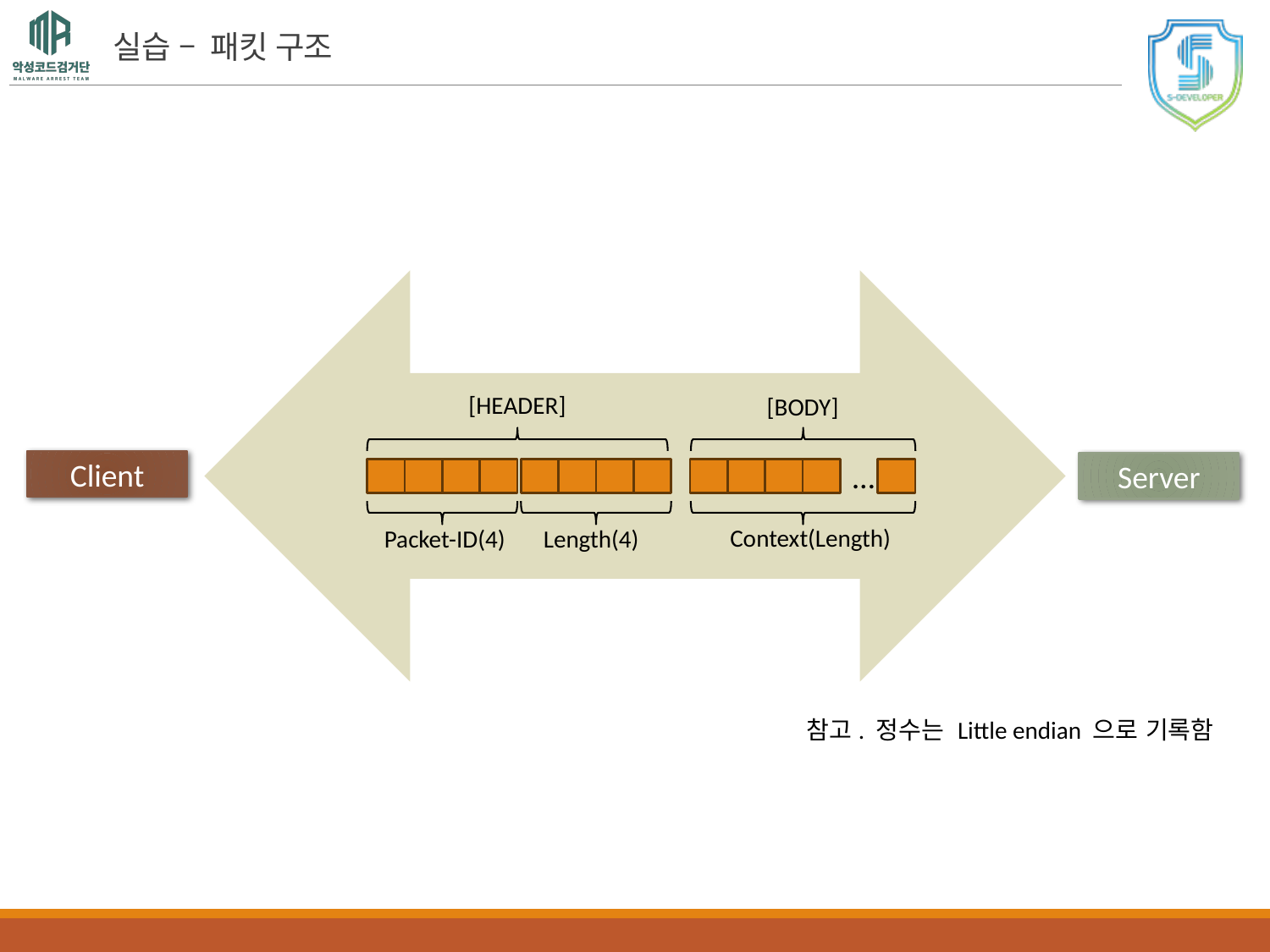

# 실습 –  패킷 구조

[HEADER]
[BODY]

Client
Server

…

Context(Length)
Length(4)
Packet-ID(4)
참고. 정수는 Little endian 으로 기록함